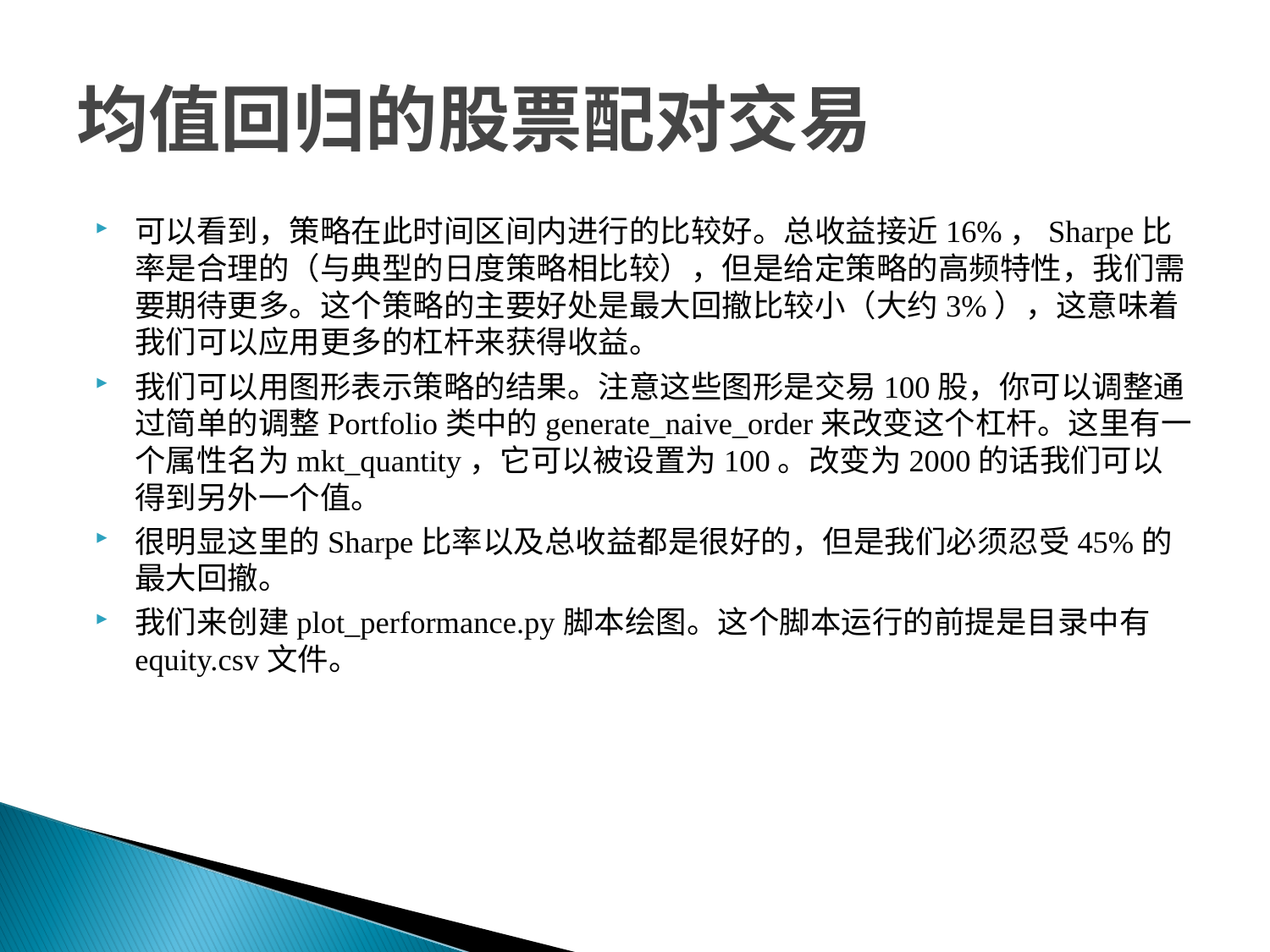

# 均值回归的股票配对交易
可以看到，策略在此时间区间内进行的比较好。总收益接近16%，Sharpe比率是合理的（与典型的日度策略相比较），但是给定策略的高频特性，我们需要期待更多。这个策略的主要好处是最大回撤比较小（大约3%），这意味着我们可以应用更多的杠杆来获得收益。
我们可以用图形表示策略的结果。注意这些图形是交易100股，你可以调整通过简单的调整Portfolio类中的generate_naive_order来改变这个杠杆。这里有一个属性名为mkt_quantity，它可以被设置为100。改变为2000的话我们可以得到另外一个值。
很明显这里的Sharpe比率以及总收益都是很好的，但是我们必须忍受45%的最大回撤。
我们来创建plot_performance.py脚本绘图。这个脚本运行的前提是目录中有equity.csv文件。